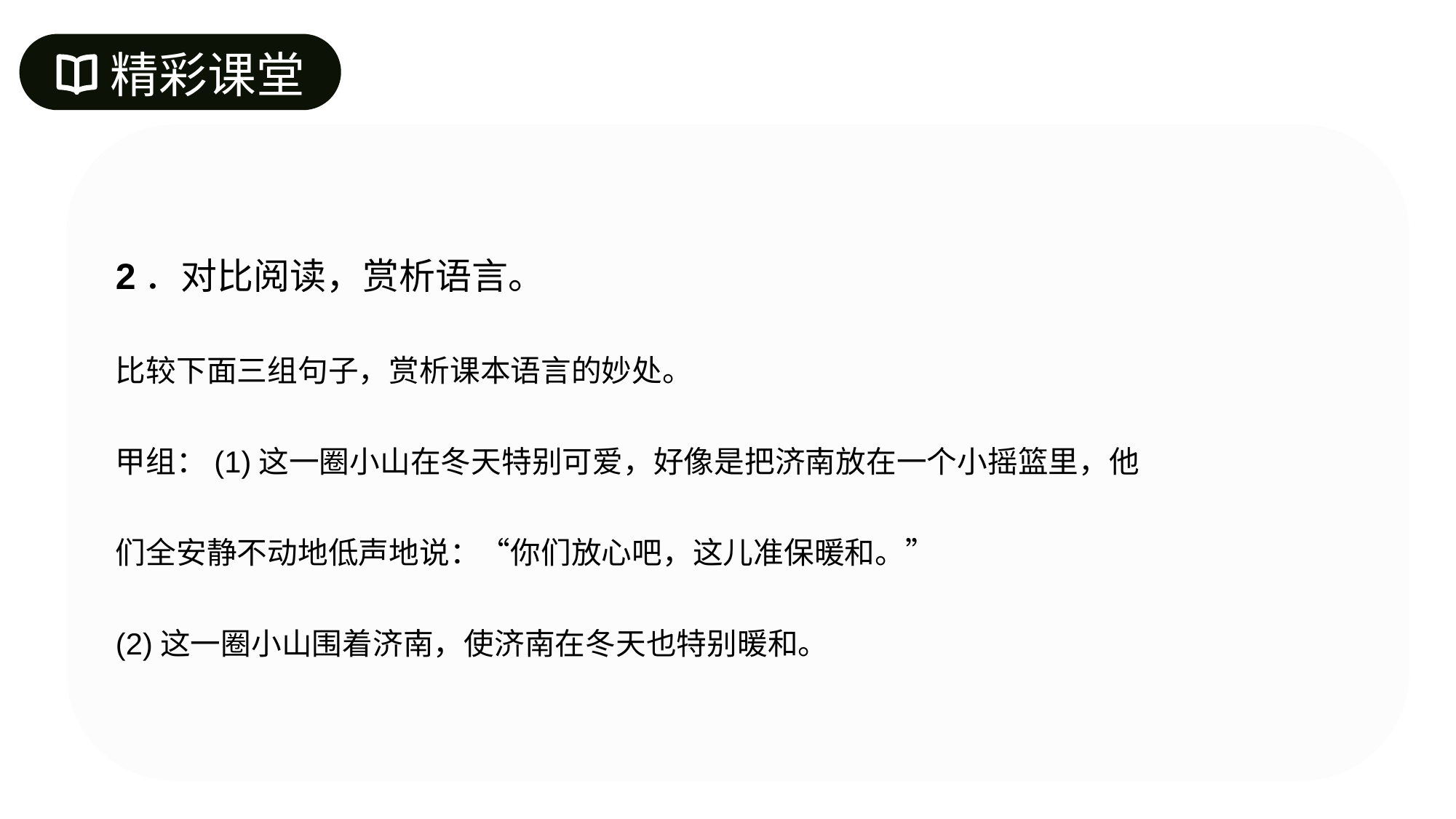

精彩课堂

2．对比阅读，赏析语言。
比较下面三组句子，赏析课本语言的妙处。
甲组：(1)这一圈小山在冬天特别可爱，好像是把济南放在一个小摇篮里，他们全安静不动地低声地说：“你们放心吧，这儿准保暖和。”
(2)这一圈小山围着济南，使济南在冬天也特别暖和。